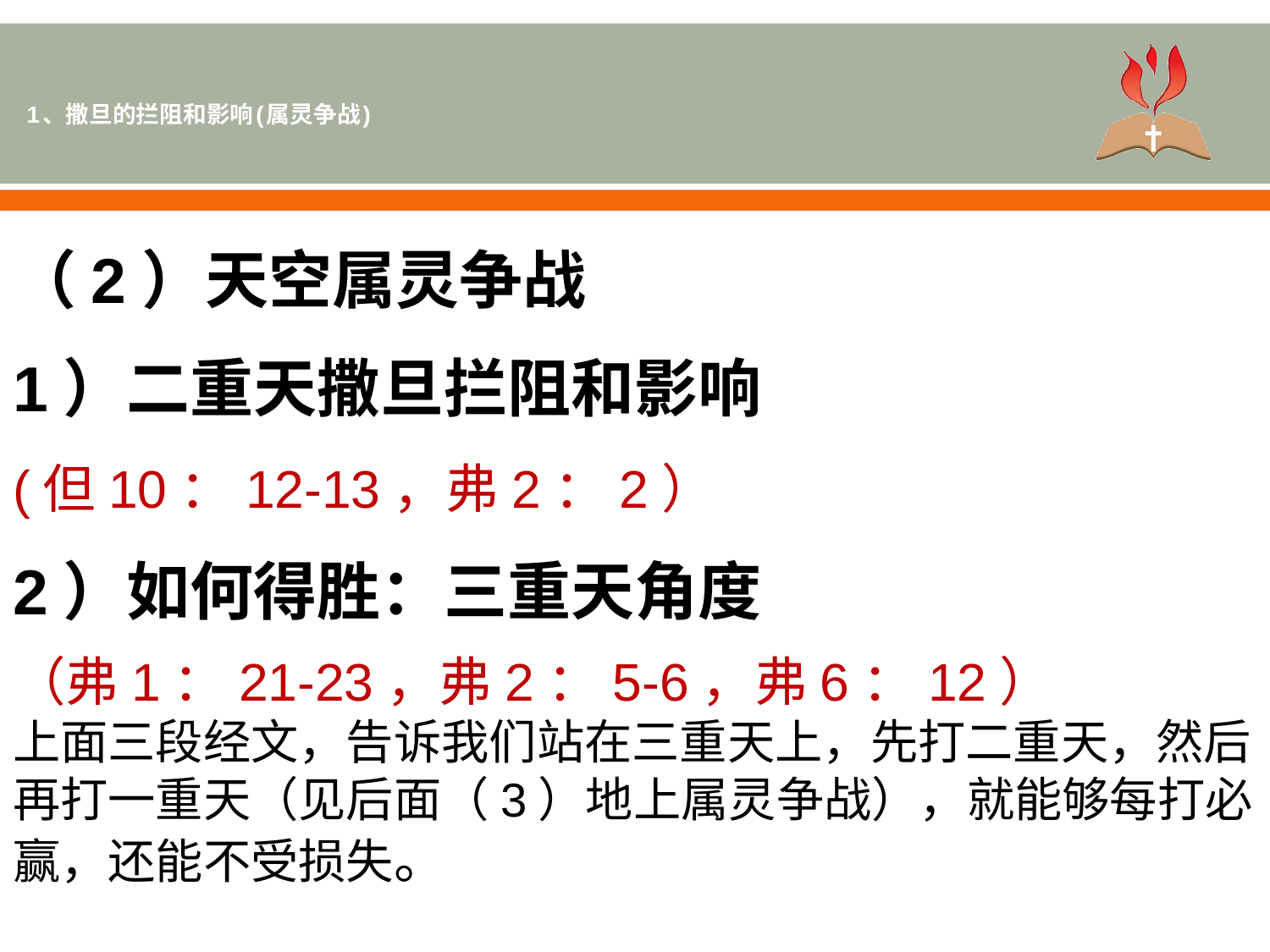

1、撒旦的拦阻和影响(属灵争战)
（2）天空属灵争战
1）二重天撒旦拦阻和影响
(但10：12-13，弗2：2）
2）如何得胜：三重天角度
（弗1：21-23，弗2：5-6，弗6：12）
上面三段经文，告诉我们站在三重天上，先打二重天，然后再打一重天（见后面（3）地上属灵争战），就能够每打必赢，还能不受损失。